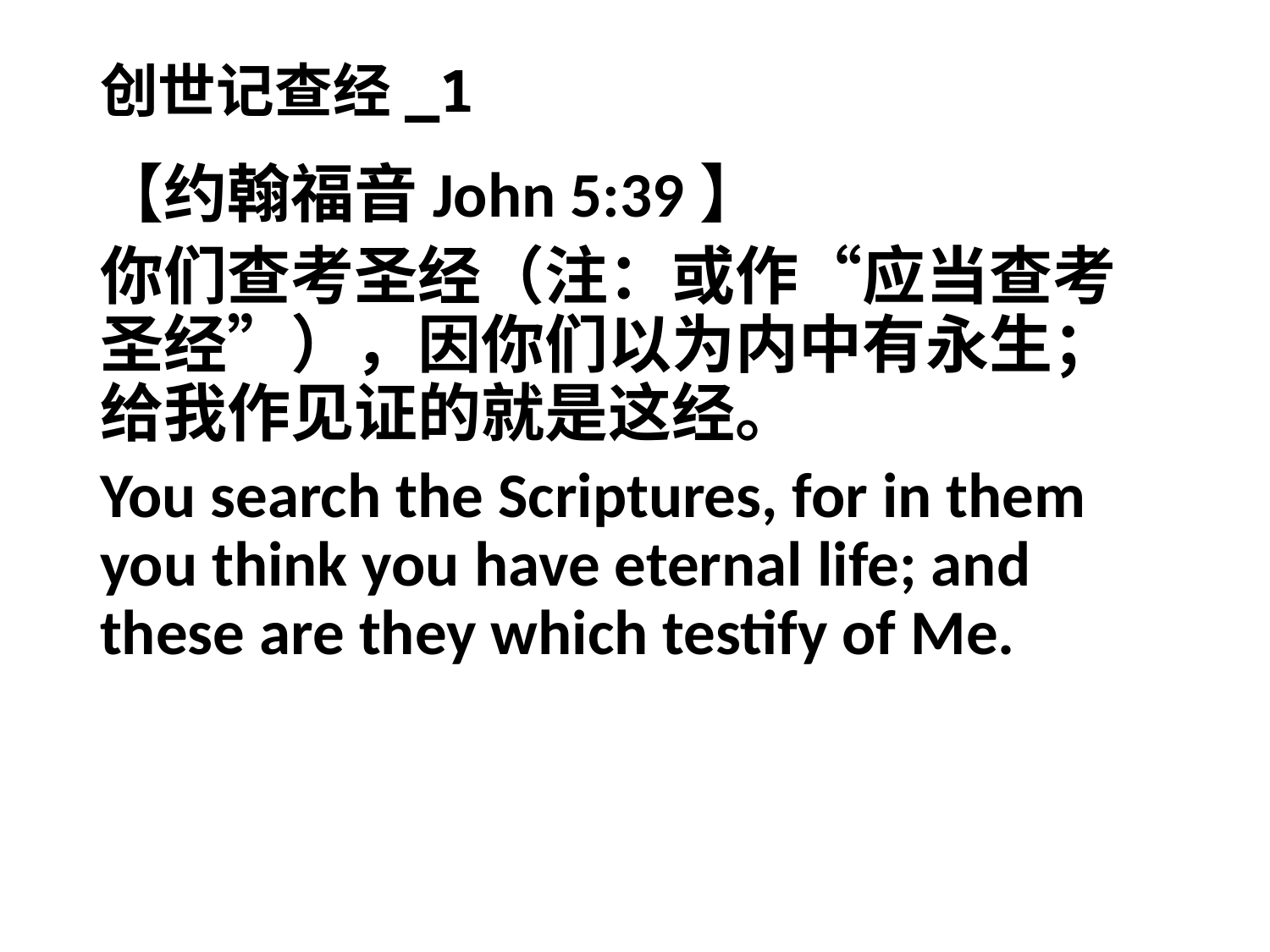

# 创世记查经_1
【约翰福音John 5:39】
你们查考圣经（注：或作“应当查考圣经”），因你们以为内中有永生；给我作见证的就是这经。
You search the Scriptures, for in them you think you have eternal life; and these are they which testify of Me.